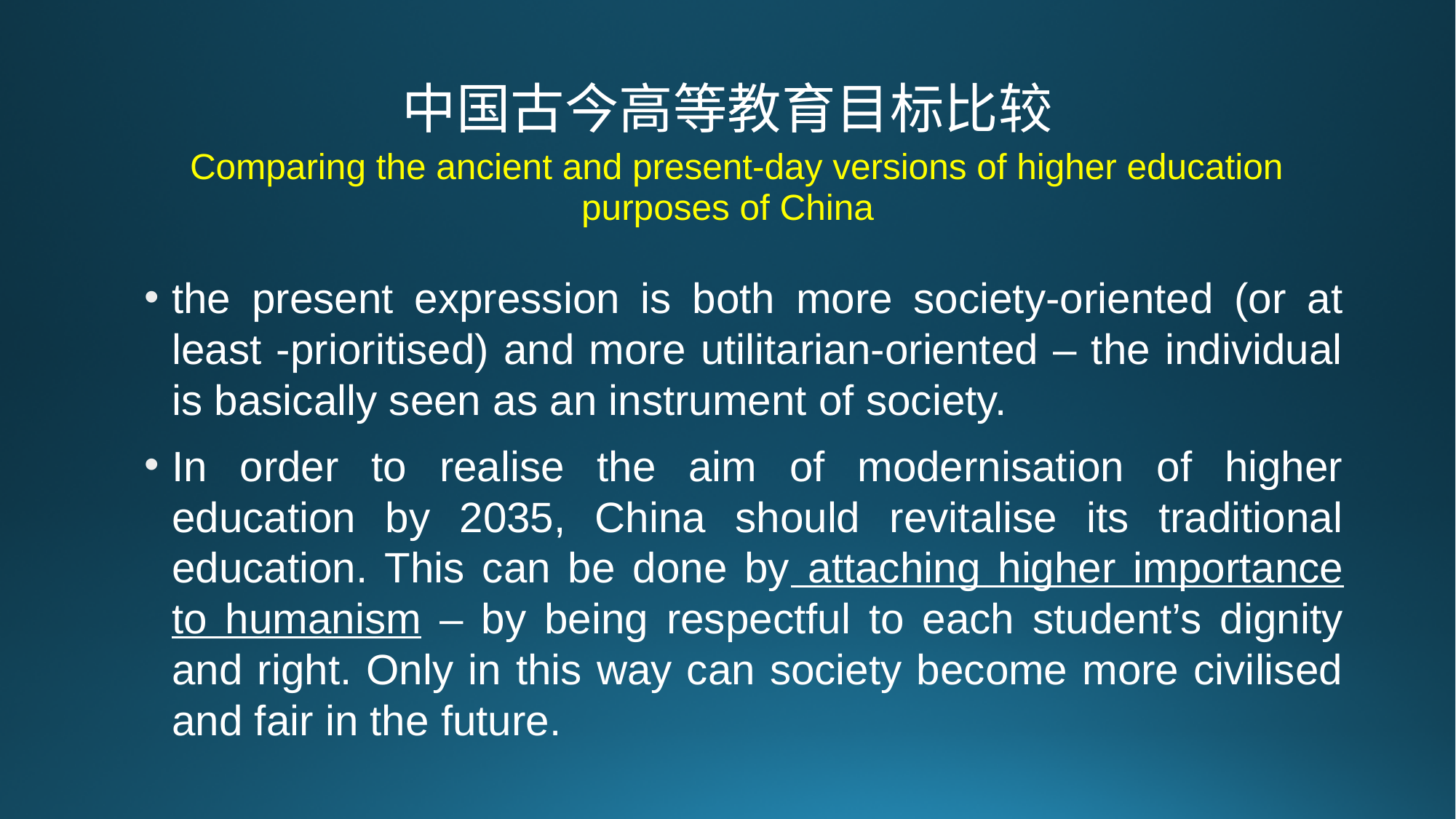

# 中国古今高等教育目标比较 Comparing the ancient and present-day versions of higher education purposes of China
the present expression is both more society-oriented (or at least -prioritised) and more utilitarian-oriented – the individual is basically seen as an instrument of society.
In order to realise the aim of modernisation of higher education by 2035, China should revitalise its traditional education. This can be done by attaching higher importance to humanism – by being respectful to each student’s dignity and right. Only in this way can society become more civilised and fair in the future.